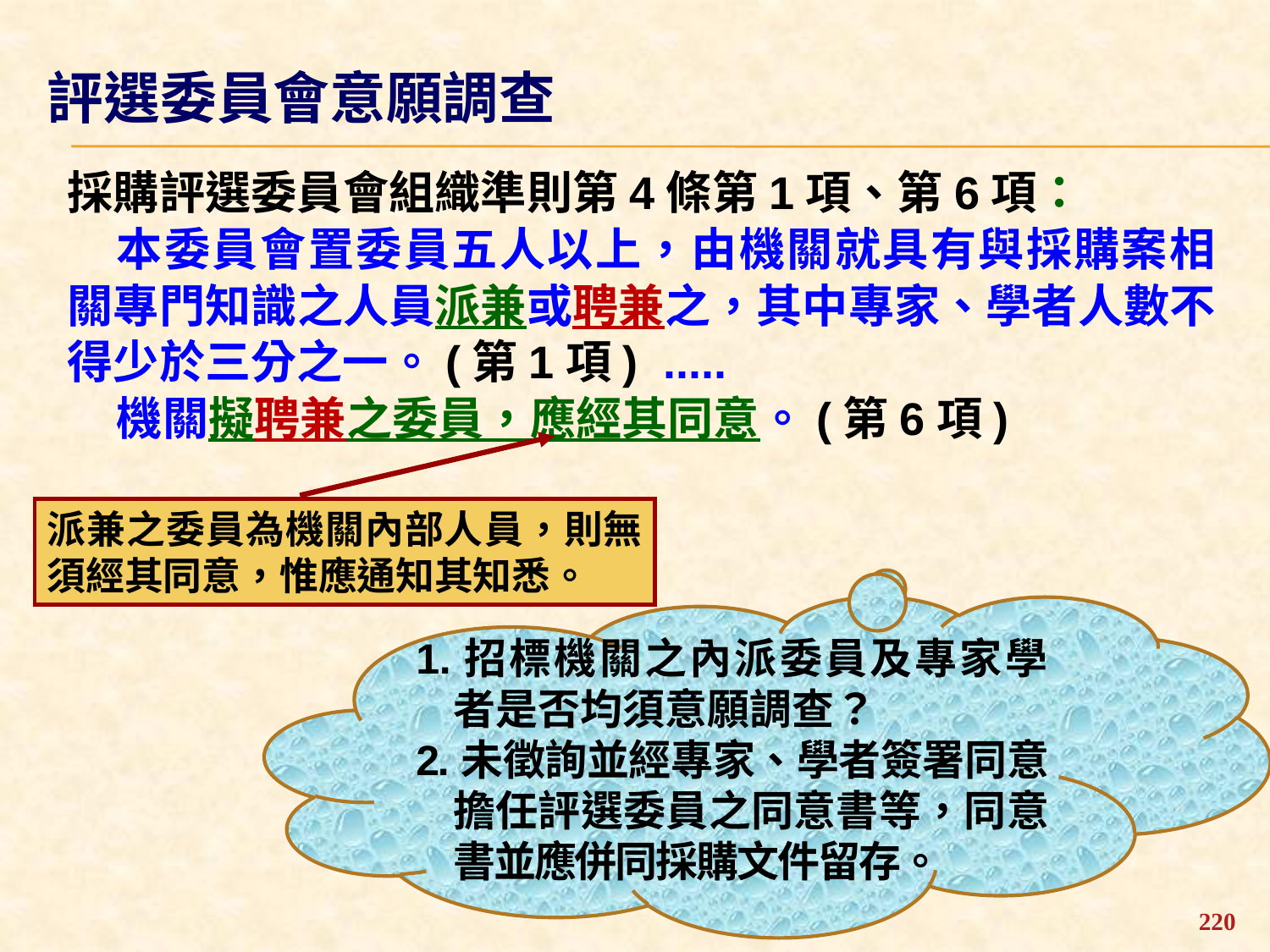

評選委員會意願調查
採購評選委員會組織準則第4條第1項、第6項：
本委員會置委員五人以上，由機關就具有與採購案相關專門知識之人員派兼或聘兼之，其中專家、學者人數不得少於三分之一。(第1項)  .....
機關擬聘兼之委員，應經其同意。(第6項)

派兼之委員為機關內部人員，則無須經其同意，惟應通知其知悉。
1.招標機關之內派委員及專家學者是否均須意願調查？
2.未徵詢並經專家、學者簽署同意擔任評選委員之同意書等，同意書並應併同採購文件留存。
220